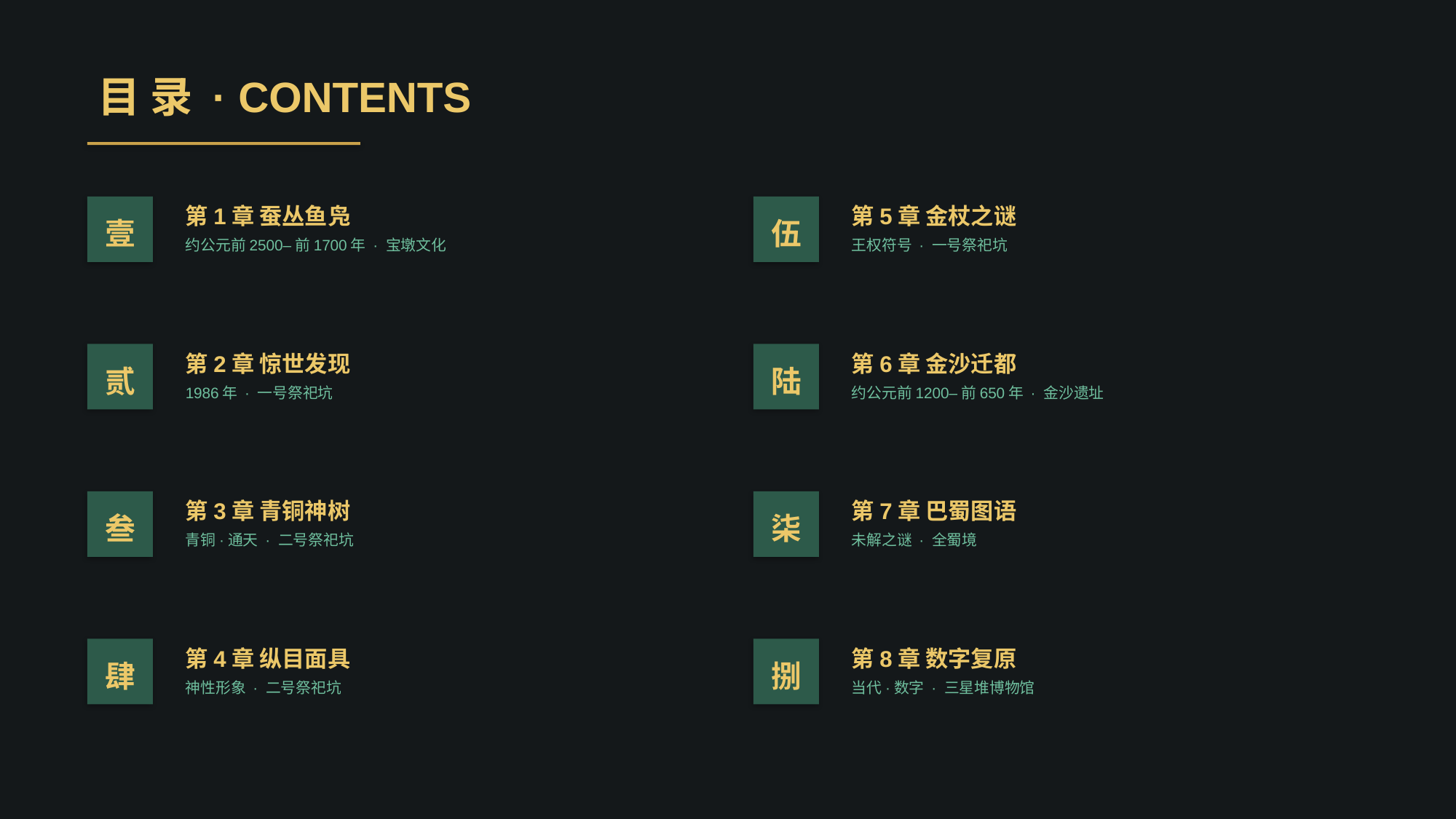

目 录 · CONTENTS

第1章 蚕丛鱼凫
约公元前2500–前1700年 · 宝墩文化
第5章 金杖之谜
王权符号 · 一号祭祀坑

壹

伍
第2章 惊世发现
1986年 · 一号祭祀坑
第6章 金沙迁都
约公元前1200–前650年 · 金沙遗址

贰

陆
第3章 青铜神树
青铜·通天 · 二号祭祀坑
第7章 巴蜀图语
未解之谜 · 全蜀境

叁

柒
第4章 纵目面具
神性形象 · 二号祭祀坑
第8章 数字复原
当代·数字 · 三星堆博物馆

肆

捌